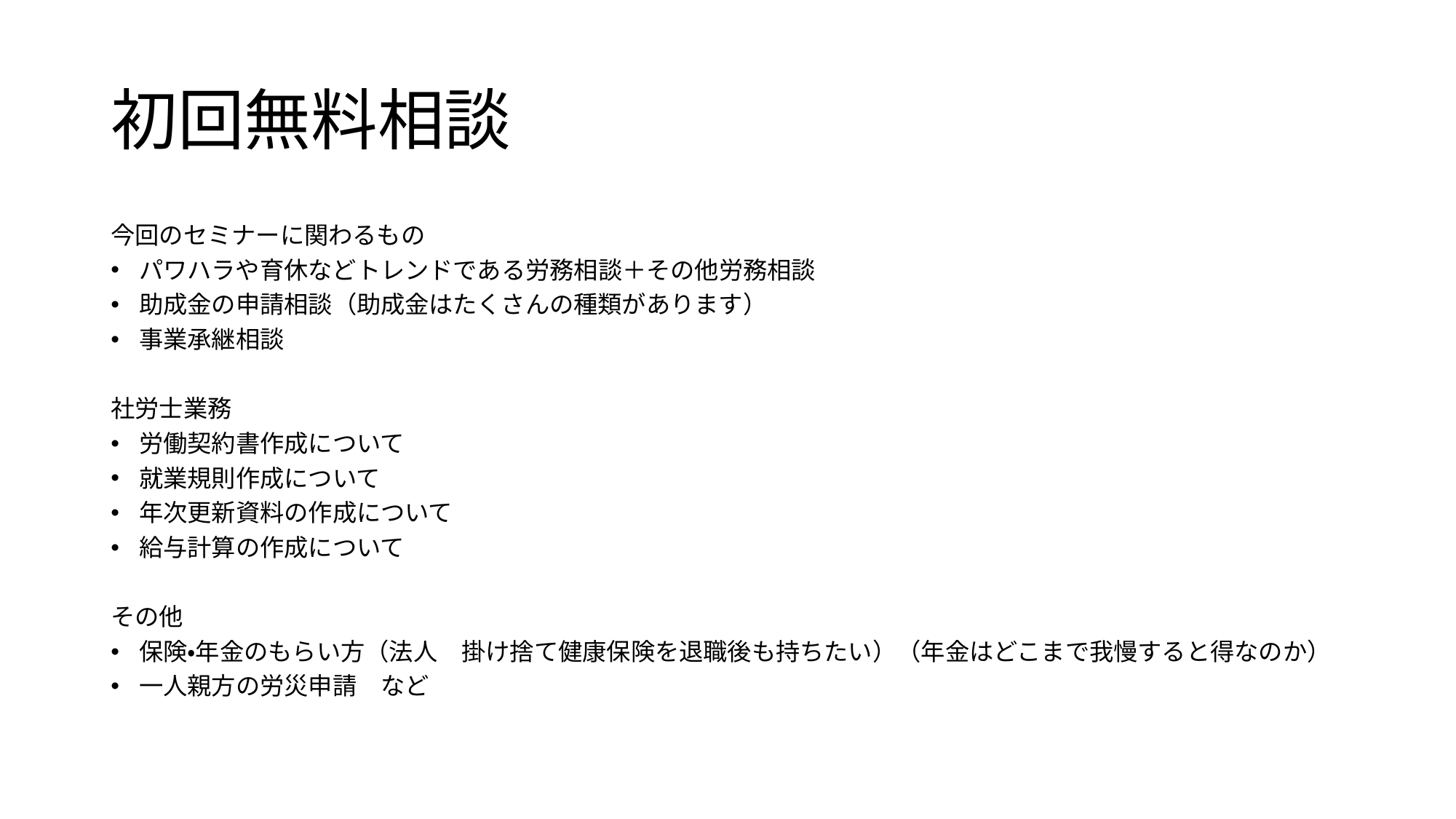

# 初回無料相談
今回のセミナーに関わるもの
パワハラや育休などトレンドである労務相談＋その他労務相談
助成金の申請相談（助成金はたくさんの種類があります）
事業承継相談

社労士業務
労働契約書作成について
就業規則作成について
年次更新資料の作成について
給与計算の作成について

その他
保険・年金のもらい方（法人　掛け捨て健康保険を退職後も持ちたい）（年金はどこまで我慢すると得なのか）
一人親方の労災申請　など